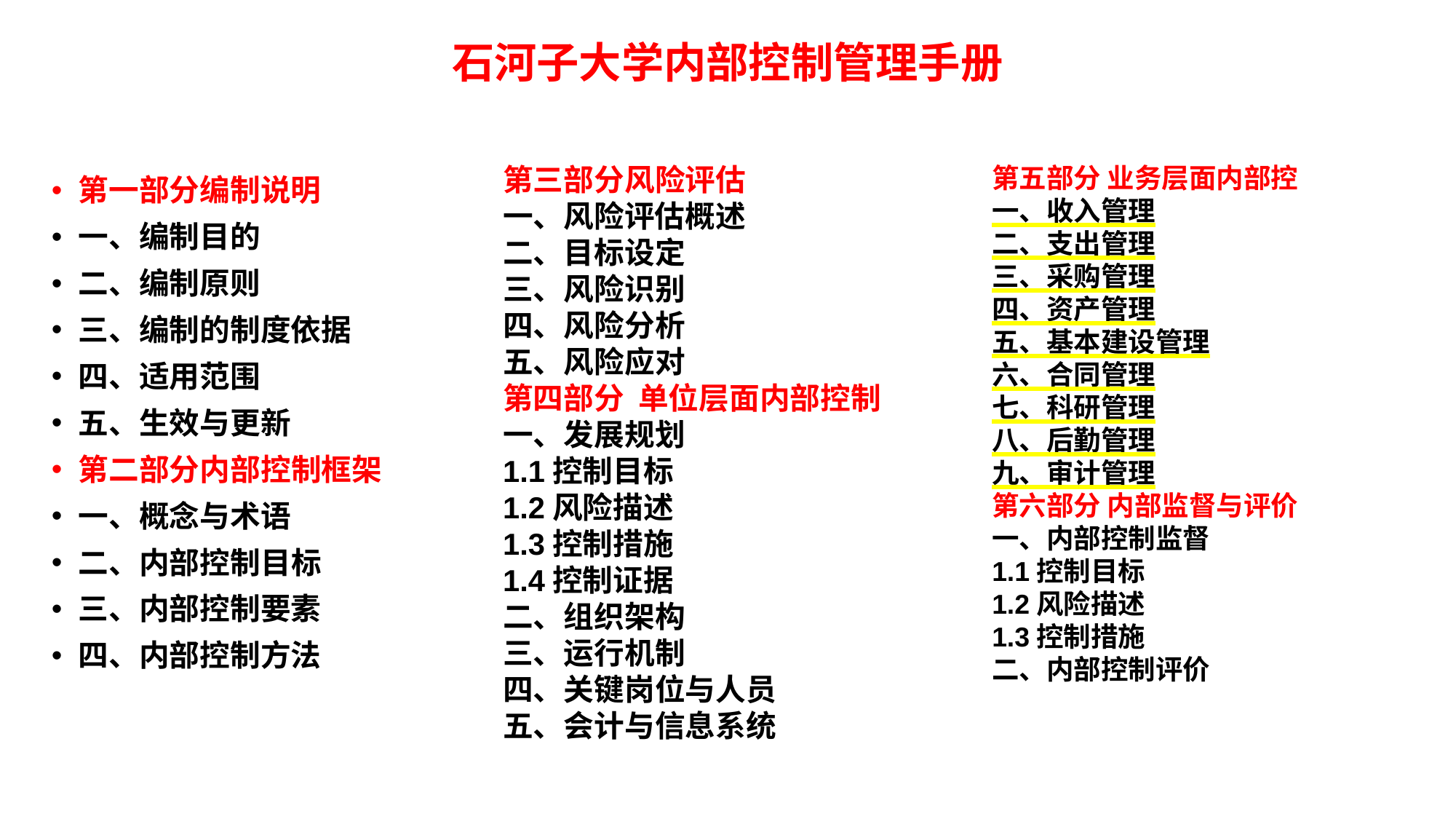

# 石河子大学内部控制管理手册
第三部分风险评估
一、风险评估概述
二、目标设定
三、风险识别
四、风险分析
五、风险应对
第四部分  单位层面内部控制
一、发展规划
1.1控制目标
1.2风险描述
1.3控制措施
1.4控制证据
二、组织架构
三、运行机制
四、关键岗位与人员
五、会计与信息系统
第五部分 业务层面内部控
一、收入管理
二、支出管理
三、采购管理
四、资产管理
五、基本建设管理
六、合同管理
七、科研管理
八、后勤管理
九、审计管理
第六部分 内部监督与评价
一、内部控制监督
1.1控制目标
1.2风险描述
1.3控制措施
二、内部控制评价
第一部分编制说明
一、编制目的
二、编制原则
三、编制的制度依据
四、适用范围
五、生效与更新
第二部分内部控制框架
一、概念与术语
二、内部控制目标
三、内部控制要素
四、内部控制方法